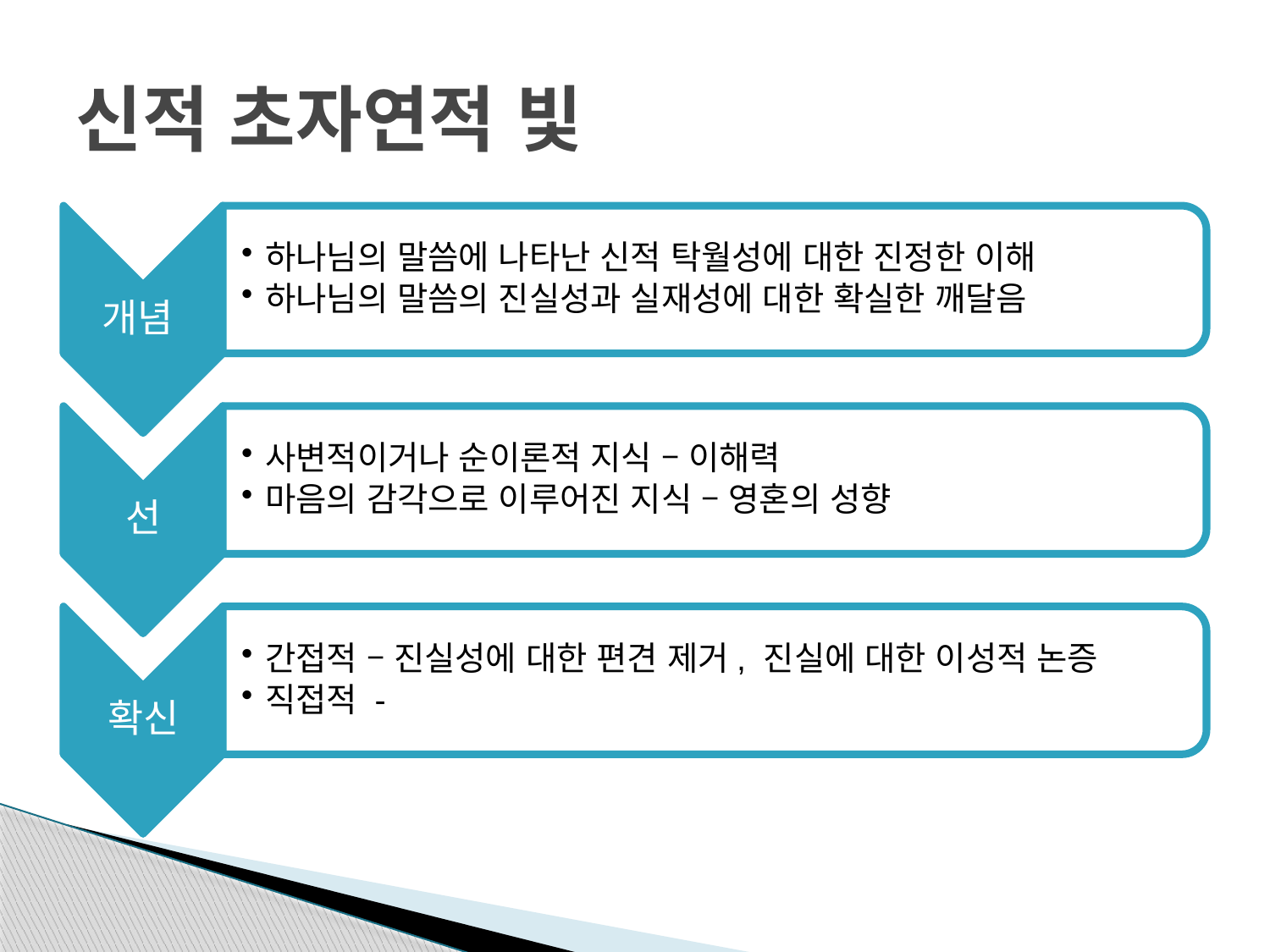

# 신적 초자연적 빛
개념
하나님의 말씀에 나타난 신적 탁월성에 대한 진정한 이해
하나님의 말씀의 진실성과 실재성에 대한 확실한 깨달음
선
사변적이거나 순이론적 지식 – 이해력
마음의 감각으로 이루어진 지식 – 영혼의 성향
확신
간접적 – 진실성에 대한 편견 제거, 진실에 대한 이성적 논증
직접적 -